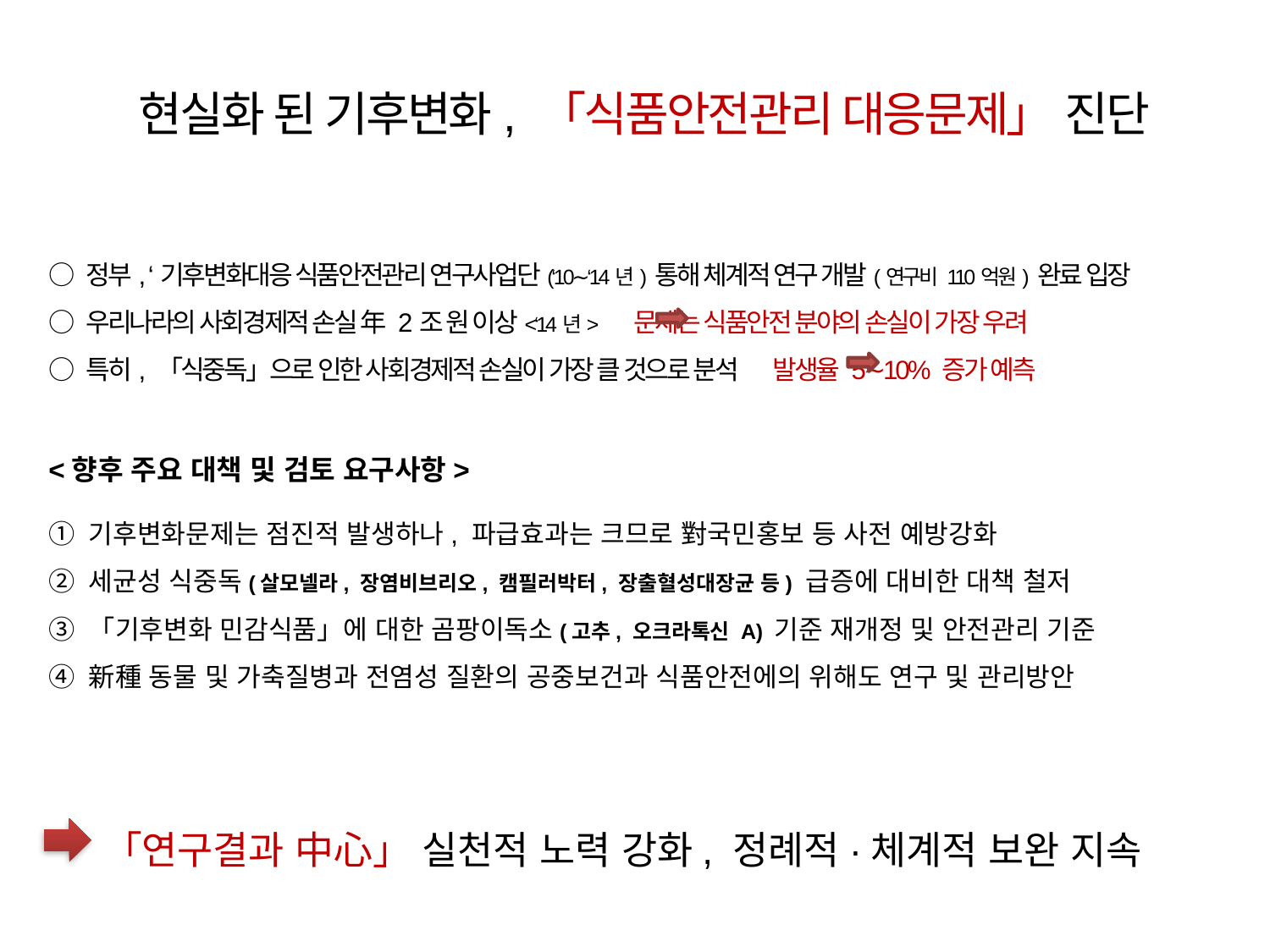

현실화 된 기후변화, 「식품안전관리 대응문제」 진단
○ 정부, ‘기후변화대응 식품안전관리 연구사업단(‘10∼‘14년) 통해 체계적 연구 개발(연구비 110억원) 완료 입장
○ 우리나라의 사회경제적 손실 年 2조 원 이상<‘14년>         문제는 식품안전 분야의 손실이 가장 우려
○ 특히, 「식중독」으로 인한 사회경제적 손실이 가장 클 것으로 분석       발생율 5∼10% 증가 예측

<향후 주요 대책 및 검토 요구사항>

① 기후변화문제는 점진적 발생하나, 파급효과는 크므로 對국민홍보 등 사전 예방강화
② 세균성 식중독(살모넬라, 장염비브리오, 캠필러박터, 장출혈성대장균 등) 급증에 대비한 대책 철저
③ 「기후변화 민감식품」에 대한 곰팡이독소(고추, 오크라톡신 A) 기준 재개정 및 안전관리 기준
④ 新種 동물 및 가축질병과 전염성 질환의 공중보건과 식품안전에의 위해도 연구 및 관리방안

「연구결과 中心」 실천적 노력 강화, 정례적·체계적 보완 지속